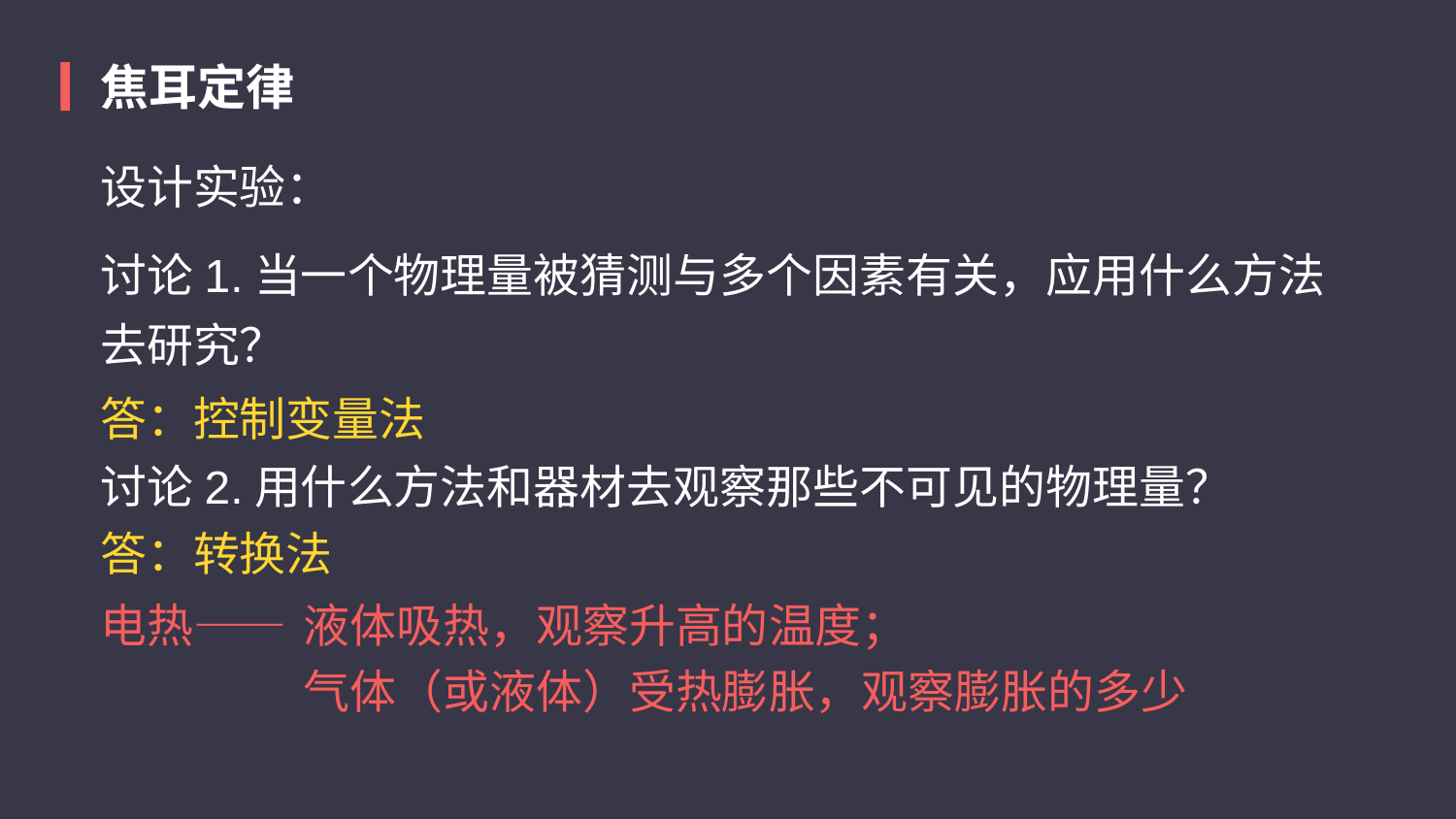

焦耳定律

设计实验：
讨论1.当一个物理量被猜测与多个因素有关，应用什么方法去研究？
答：控制变量法
讨论2.用什么方法和器材去观察那些不可见的物理量？
答：转换法
电热——
液体吸热，观察升高的温度；
气体（或液体）受热膨胀，观察膨胀的多少